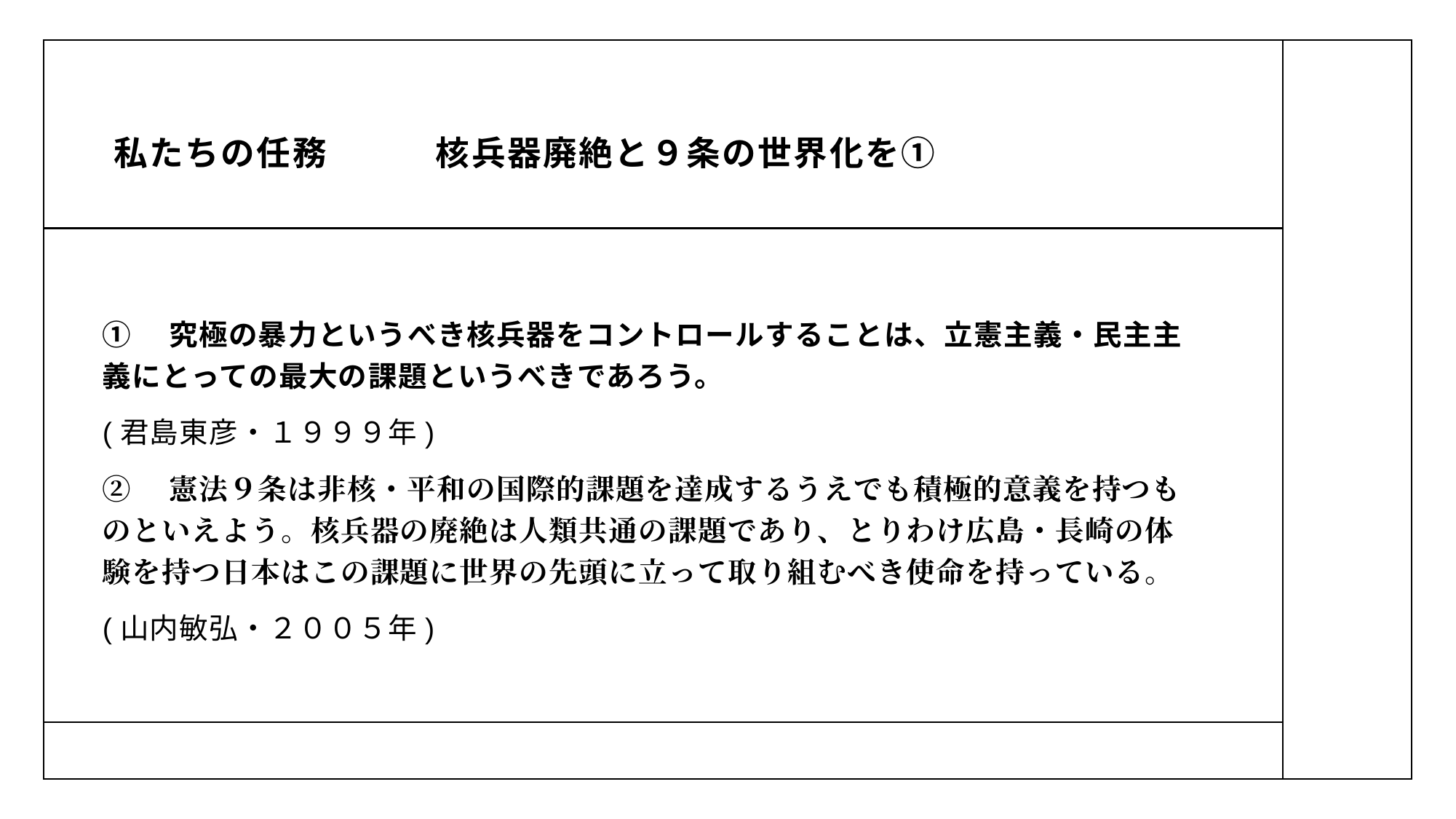

# 私たちの任務　　　核兵器廃絶と９条の世界化を①
①　究極の暴力というべき核兵器をコントロールすることは、立憲主義・民主主義にとっての最大の課題というべきであろう。
(君島東彦・１９９９年)
②　憲法９条は非核・平和の国際的課題を達成するうえでも積極的意義を持つものといえよう。核兵器の廃絶は人類共通の課題であり、とりわけ広島・長崎の体験を持つ日本はこの課題に世界の先頭に立って取り組むべき使命を持っている。
(山内敏弘・２００５年)